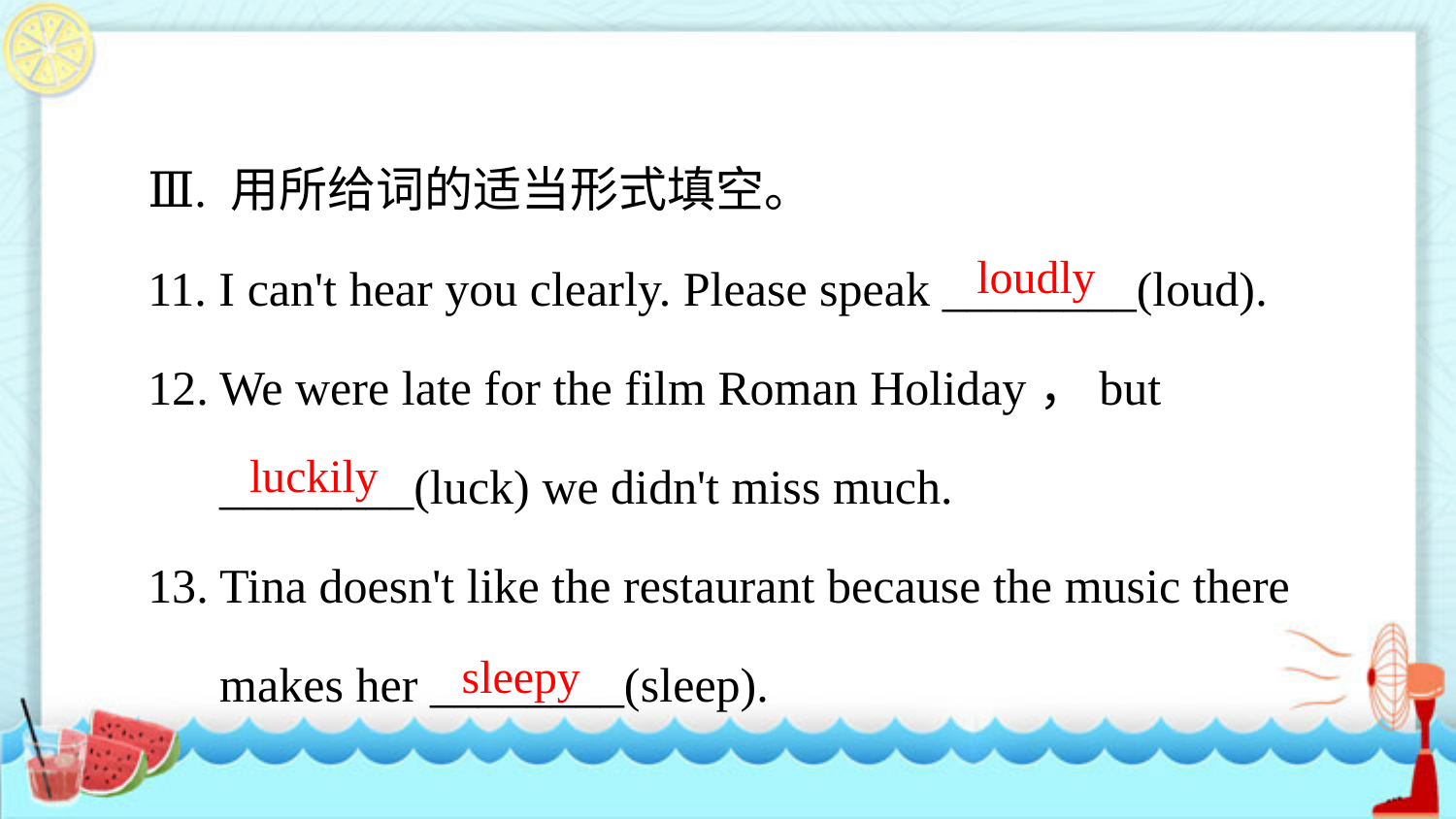

Ⅲ. 用所给词的适当形式填空。
11. I can't hear you clearly. Please speak ________(loud).
12. We were late for the film Roman Holiday，but ________(luck) we didn't miss much.
13. Tina doesn't like the restaurant because the music there makes her ________(sleep).
loudly
luckily
sleepy